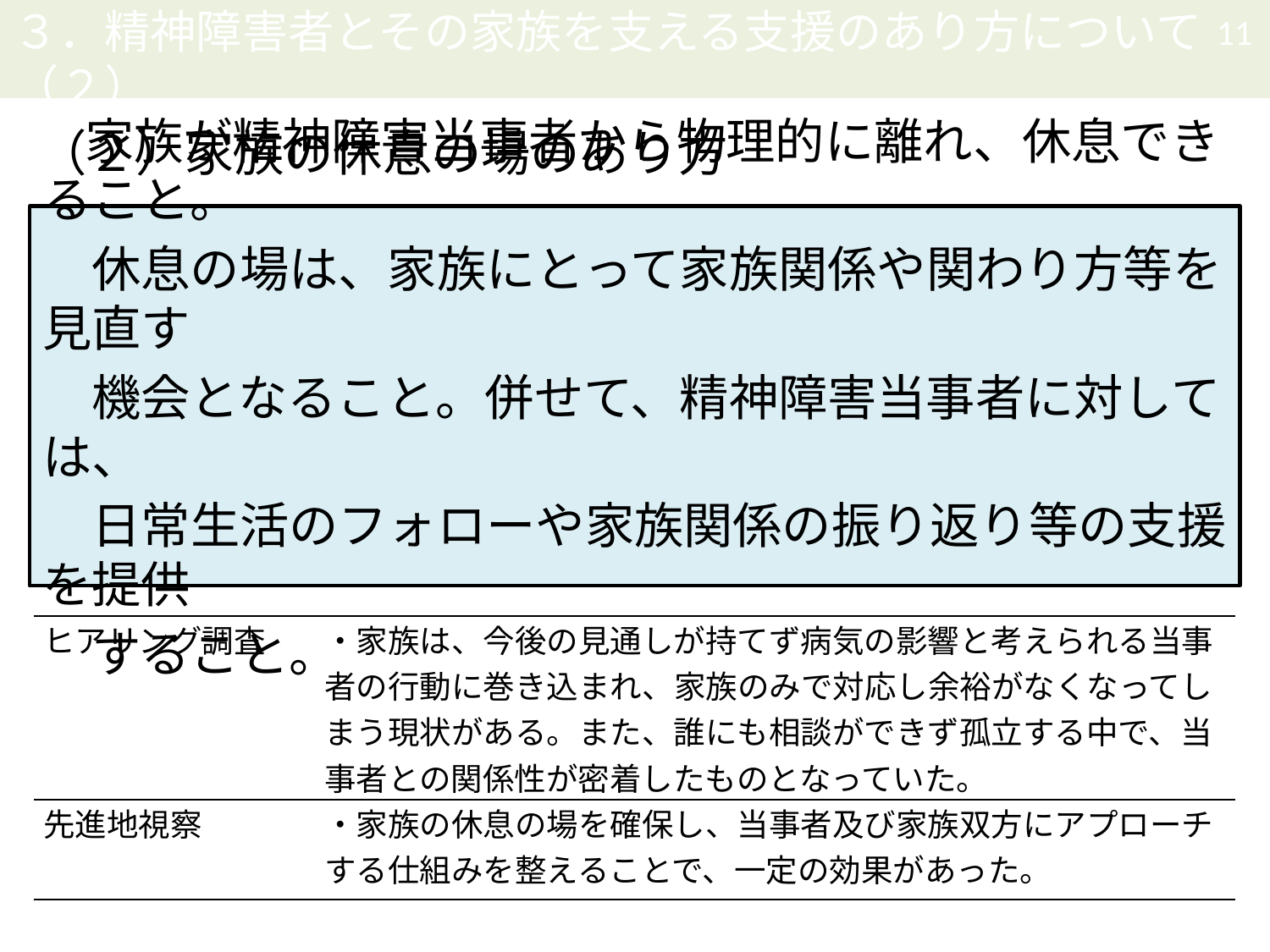

11
３．精神障害者とその家族を支える支援のあり方について（２）
（２）家族の休息の場のあり方

　家族が精神障害当事者から物理的に離れ、休息できること。
　休息の場は、家族にとって家族関係や関わり方等を見直す
　機会となること。併せて、精神障害当事者に対しては、
　日常生活のフォローや家族関係の振り返り等の支援を提供
　すること。
| ヒアリング調査 | ・家族は、今後の見通しが持てず病気の影響と考えられる当事者の行動に巻き込まれ、家族のみで対応し余裕がなくなってしまう現状がある。また、誰にも相談ができず孤立する中で、当事者との関係性が密着したものとなっていた。 |
| --- | --- |
| 先進地視察 | ・家族の休息の場を確保し、当事者及び家族双方にアプローチする仕組みを整えることで、一定の効果があった。 |